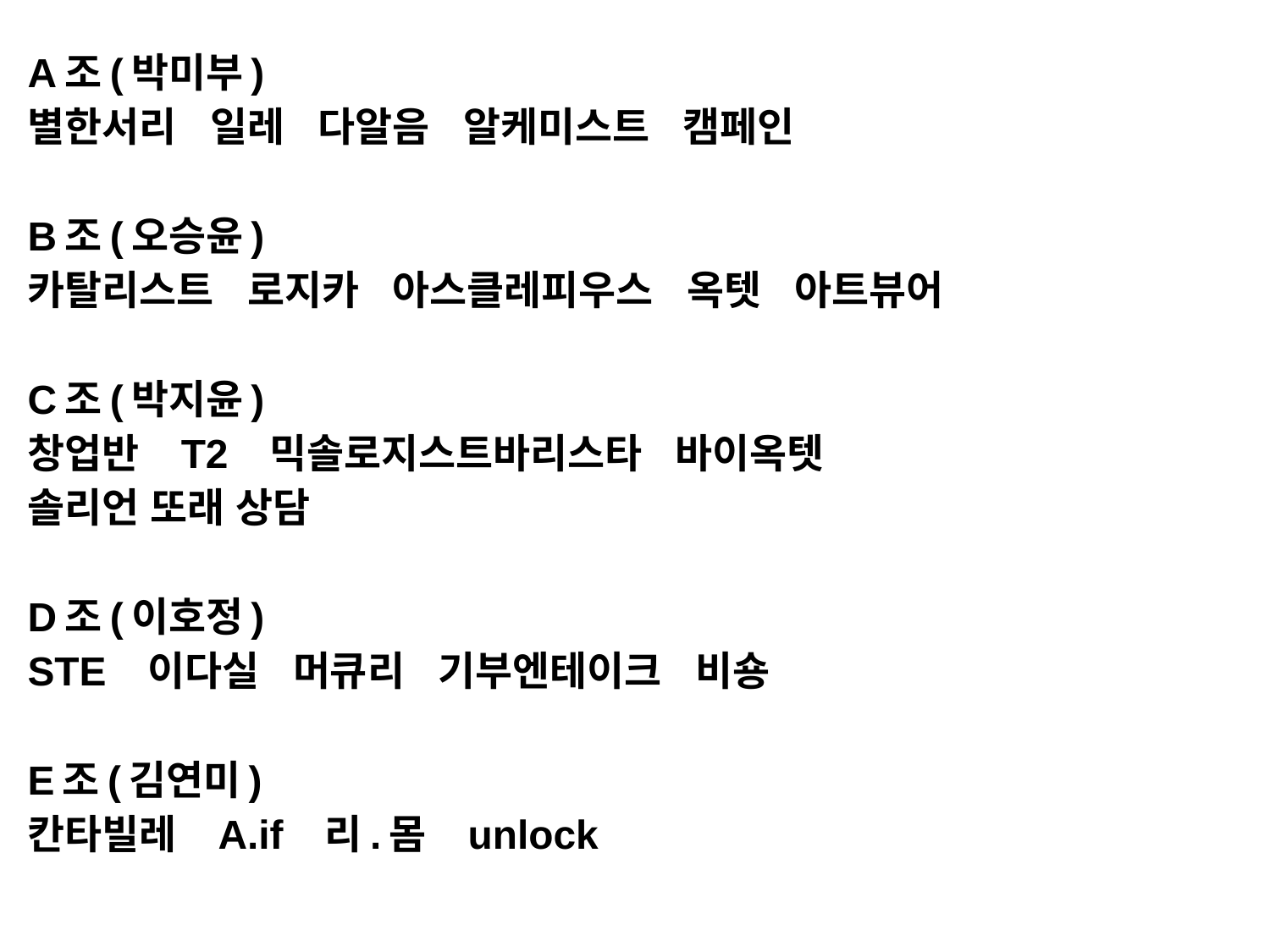

A조(박미부)
별한서리   일레   다알음   알케미스트   캠페인

B조(오승윤)
카탈리스트   로지카   아스클레피우스   옥텟   아트뷰어

C조(박지윤)
창업반   T2   믹솔로지스트바리스타   바이옥텟
솔리언 또래 상담

D조(이호정)
STE   이다실   머큐리   기부엔테이크   비숑

E조(김연미)
칸타빌레   A.if   리.몸   unlock